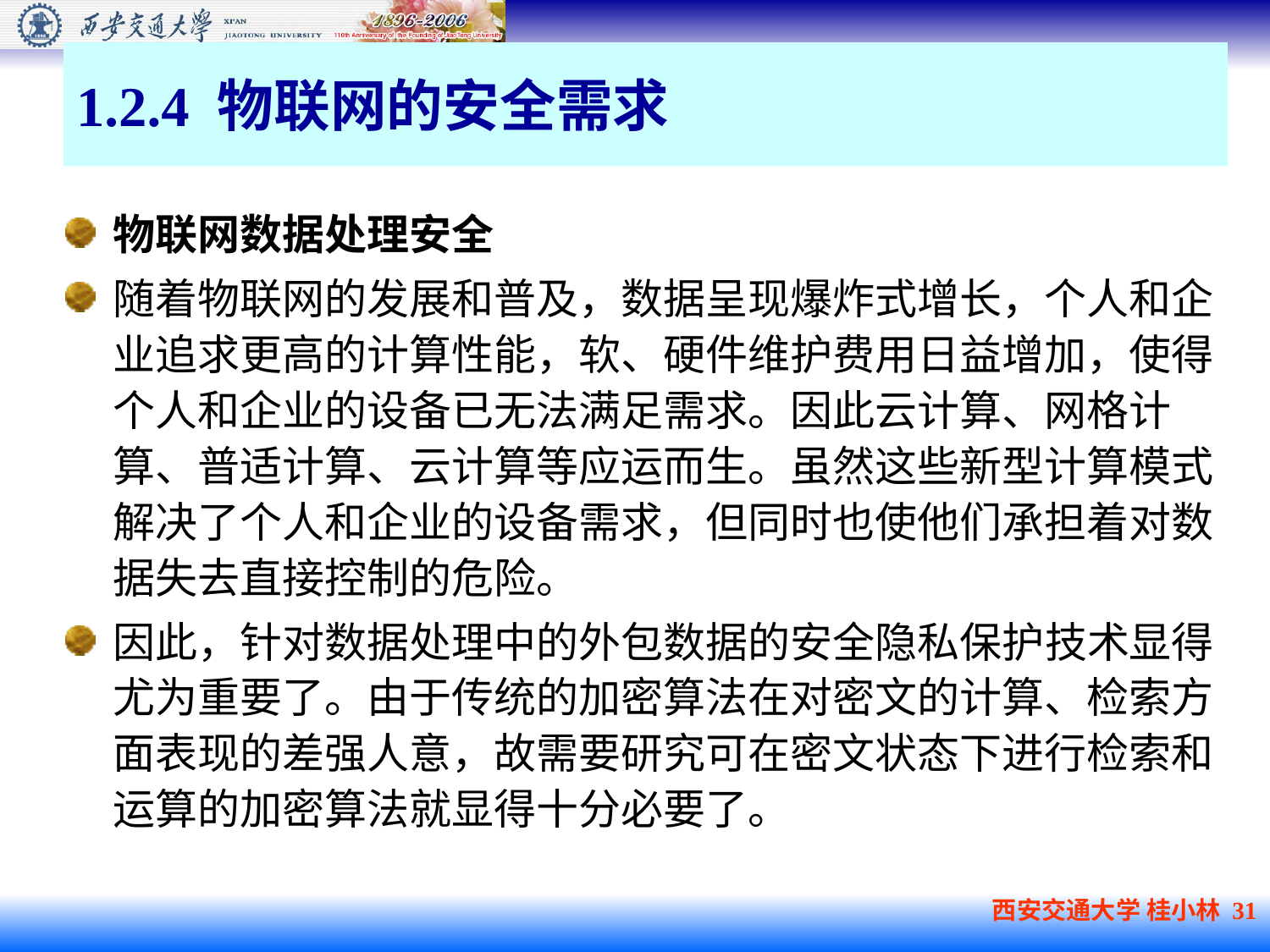

# 1.2.4 物联网的安全需求
物联网数据处理安全
随着物联网的发展和普及，数据呈现爆炸式增长，个人和企业追求更高的计算性能，软、硬件维护费用日益增加，使得个人和企业的设备已无法满足需求。因此云计算、网格计算、普适计算、云计算等应运而生。虽然这些新型计算模式解决了个人和企业的设备需求，但同时也使他们承担着对数据失去直接控制的危险。
因此，针对数据处理中的外包数据的安全隐私保护技术显得尤为重要了。由于传统的加密算法在对密文的计算、检索方面表现的差强人意，故需要研究可在密文状态下进行检索和运算的加密算法就显得十分必要了。
西安交通大学 桂小林 31